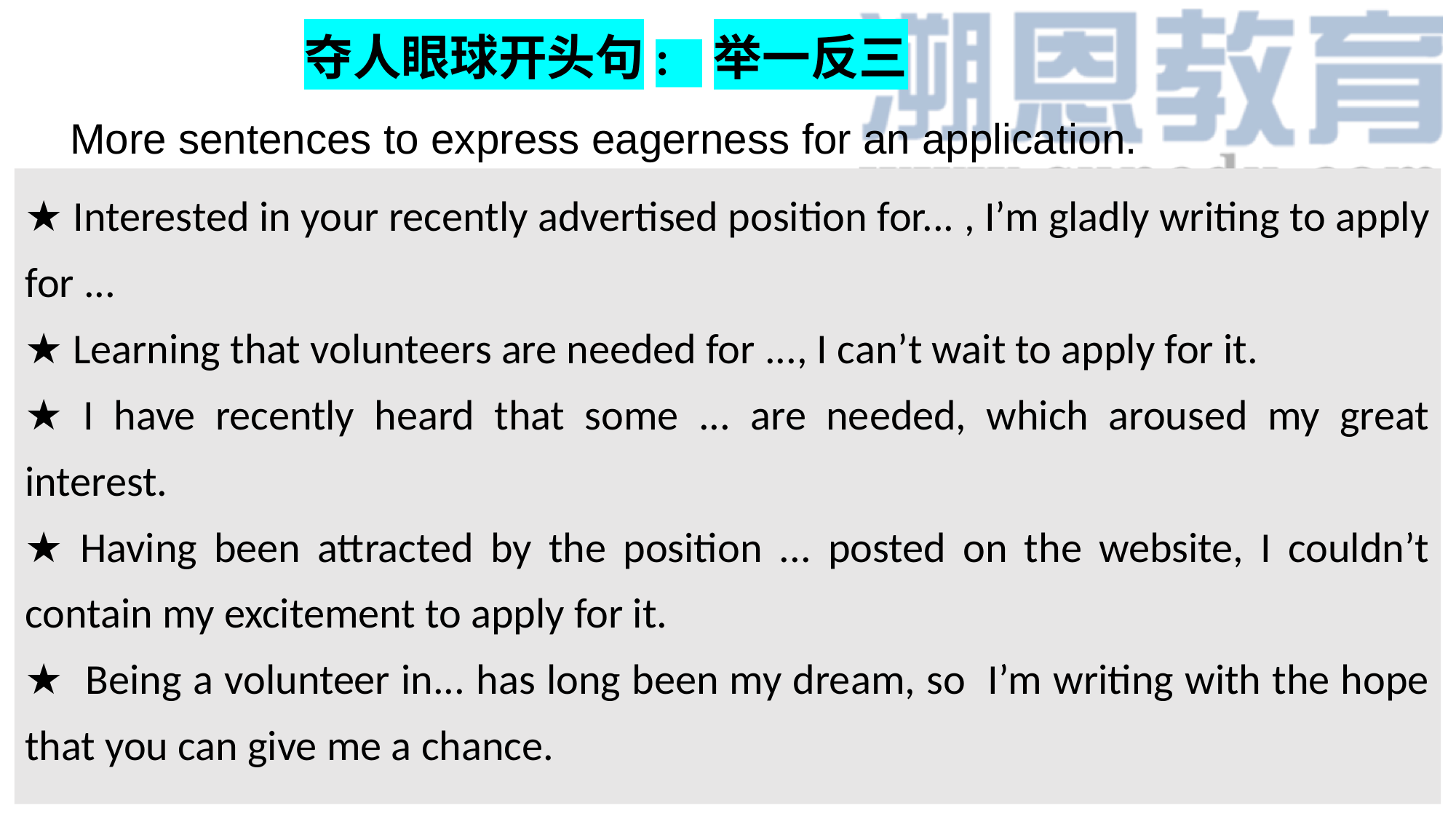

夺人眼球开头句:   举一反三
     More sentences to express eagerness for an application.
★ Interested in your recently advertised position for... , I’m gladly writing to apply for ...
★ Learning that volunteers are needed for ..., I can’t wait to apply for it.
★ I have recently heard that some ... are needed, which aroused my great interest.
★ Having been attracted by the position ... posted on the website, I couldn’t contain my excitement to apply for it.
★  Being a volunteer in... has long been my dream, so  I’m writing with the hope that you can give me a chance.